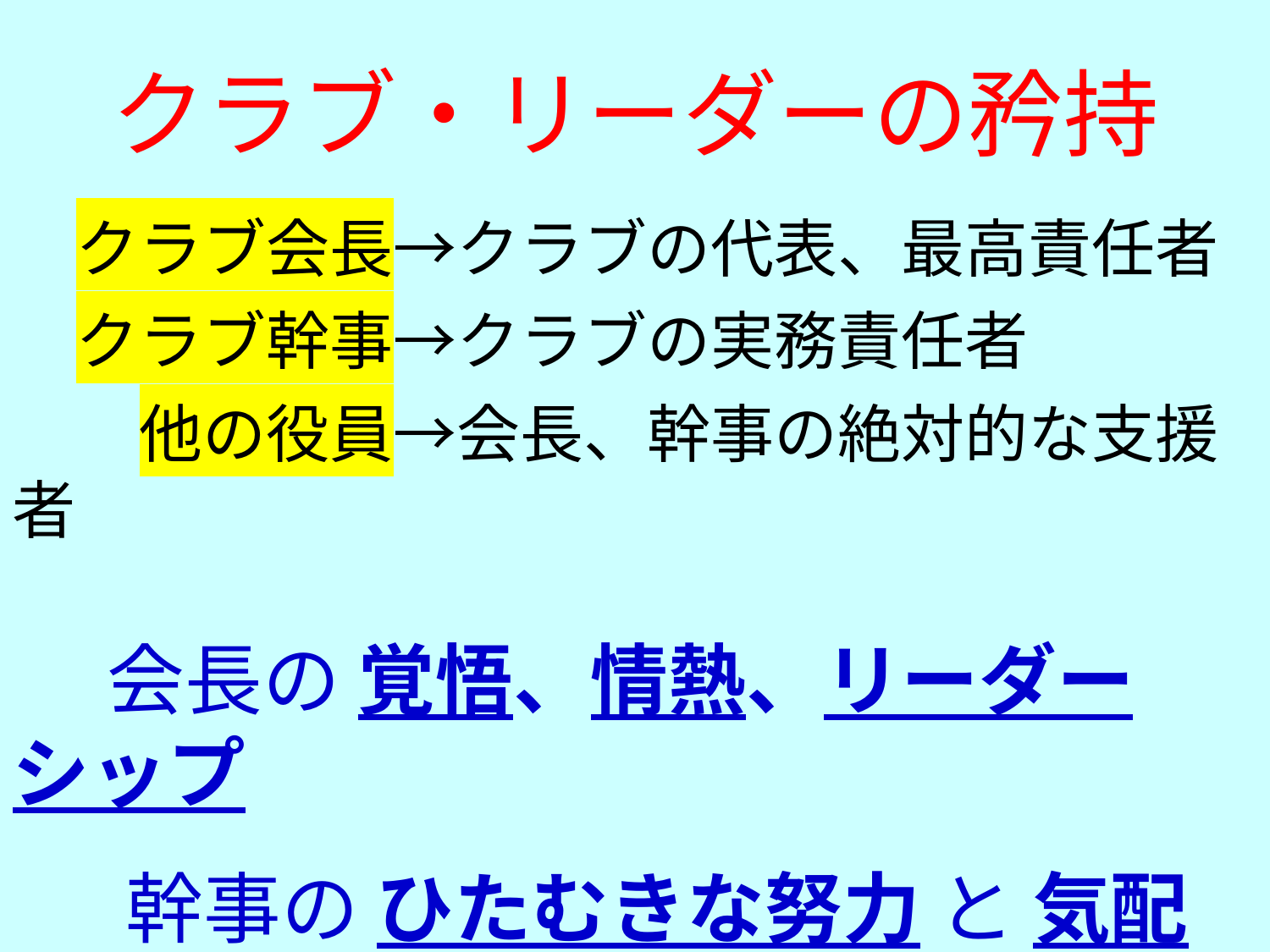

クラブ・リーダーの矜持
　クラブ会長→クラブの代表、最高責任者

　クラブ幹事→クラブの実務責任者

　　他の役員→会長、幹事の絶対的な支援者

　 会長の 覚悟、情熱、リーダーシップ

 　幹事の ひたむきな努力 と 気配り

（クラブ運営の要）